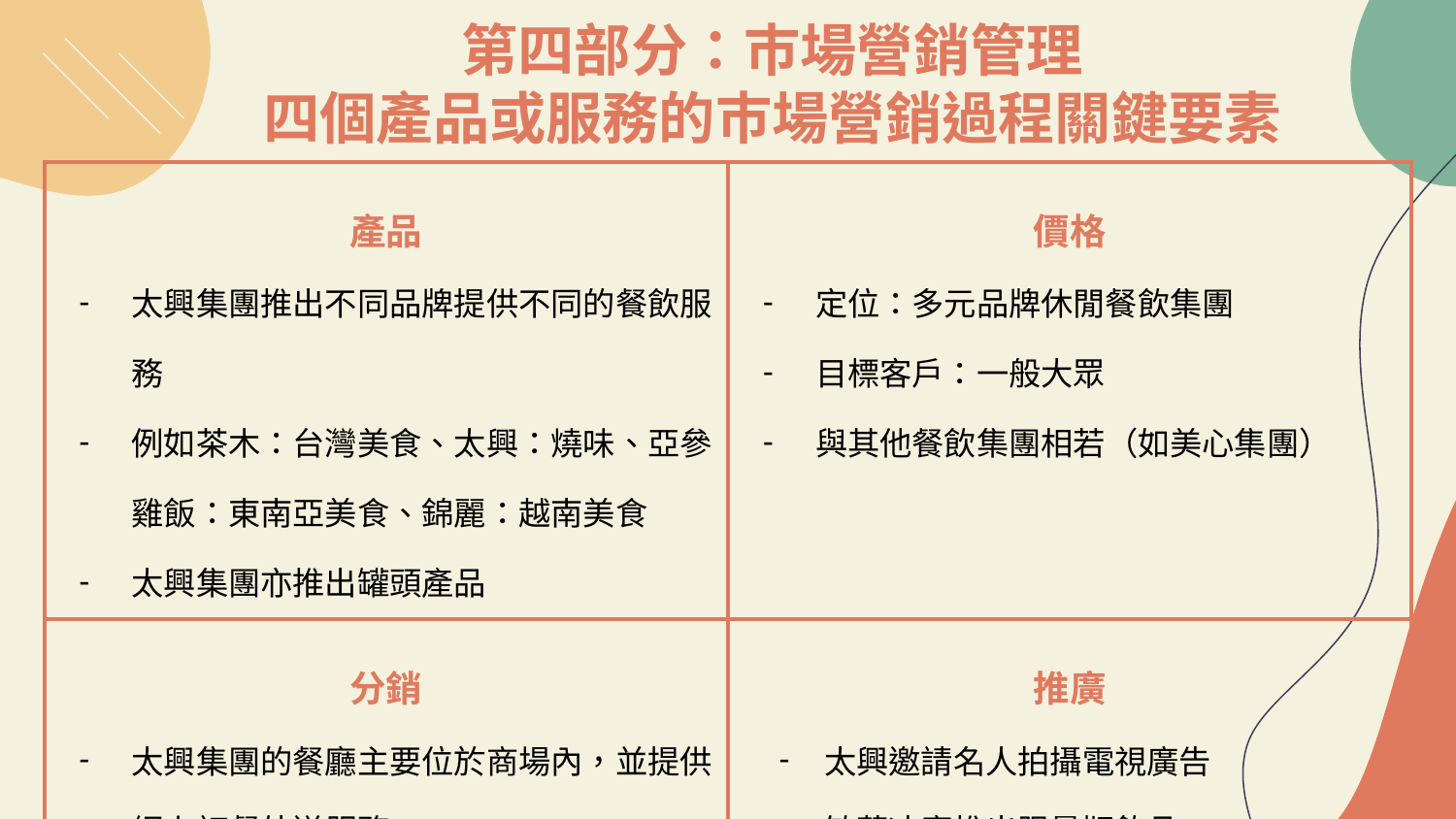

# 第四部分：巿場營銷管理 四個產品或服務的巿場營銷過程關鍵要素
| 產品 太興集團推出不同品牌提供不同的餐飲服務 例如茶木：台灣美食、太興：燒味、亞參雞飯：東南亞美食、錦麗：越南美食 太興集團亦推出罐頭產品 | 價格 定位：多元品牌休閒餐飲集團 目標客戶：一般大眾 與其他餐飲集團相若（如美心集團） |
| --- | --- |
| 分銷 太興集團的餐廳主要位於商場內，並提供網上訂餐外送服務 | 推廣 太興邀請名人拍攝電視廣告 敏華冰廳推出限量版飲品 |